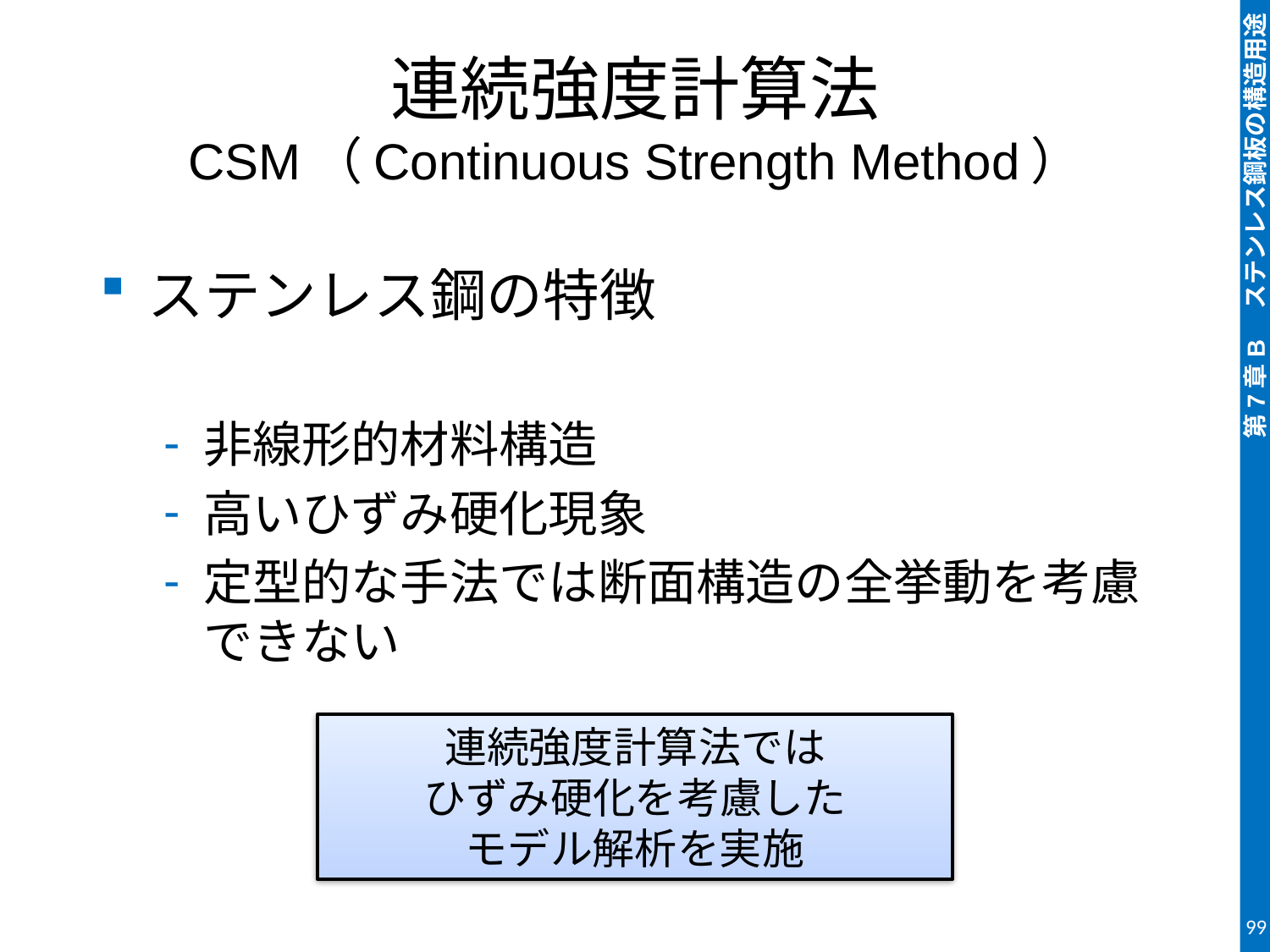

# 連続強度計算法 CSM（Continuous Strength Method）
ステンレス鋼の特徴

非線形的材料構造
高いひずみ硬化現象
定型的な手法では断面構造の全挙動を考慮できない
連続強度計算法では
ひずみ硬化を考慮した
モデル解析を実施
99